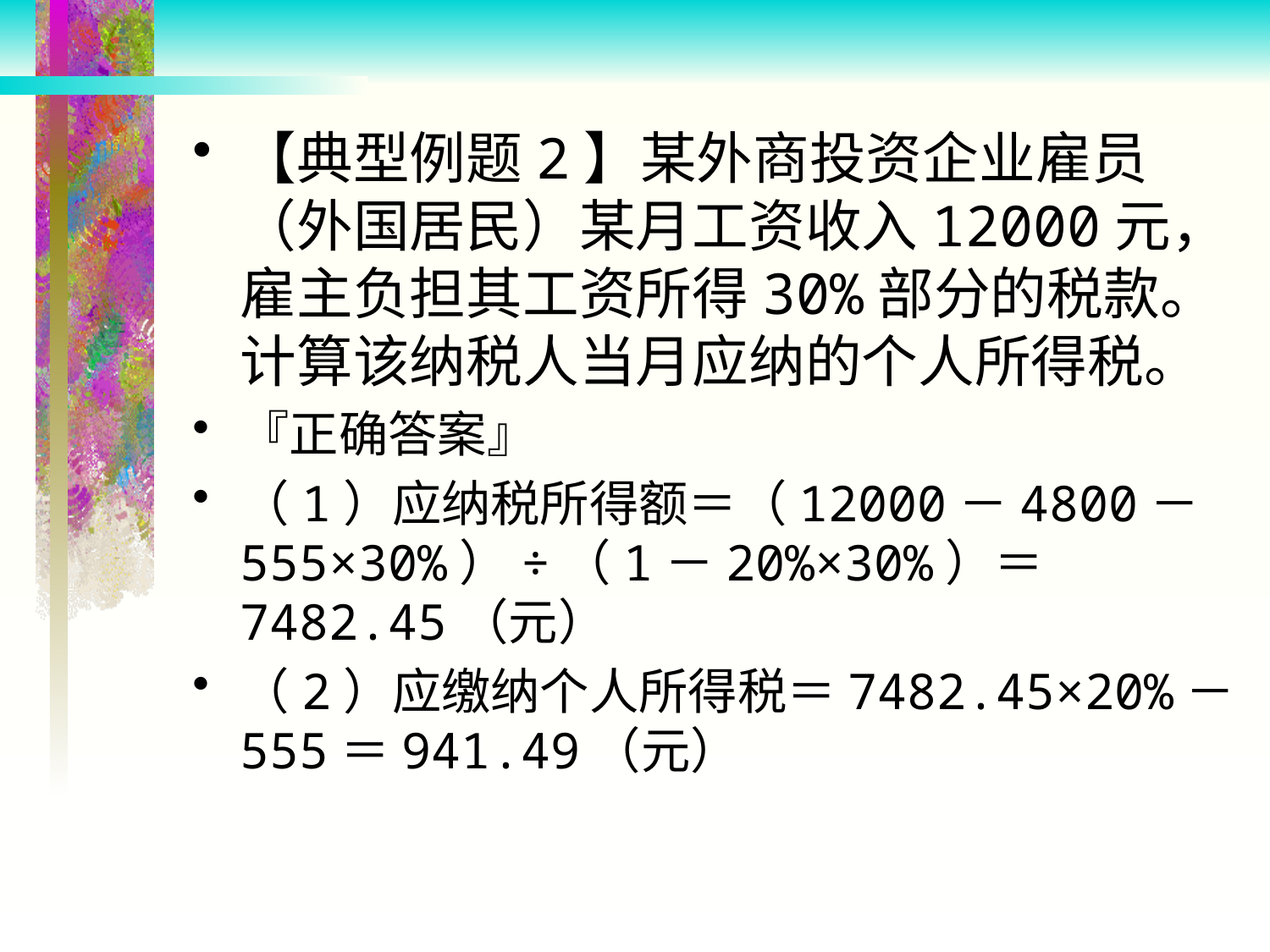

【典型例题2】某外商投资企业雇员（外国居民）某月工资收入12000元，雇主负担其工资所得30%部分的税款。计算该纳税人当月应纳的个人所得税。
『正确答案』
（1）应纳税所得额＝（12000－4800－555×30%）÷（1－20%×30%）＝7482.45（元）
（2）应缴纳个人所得税＝7482.45×20%－555＝941.49（元）